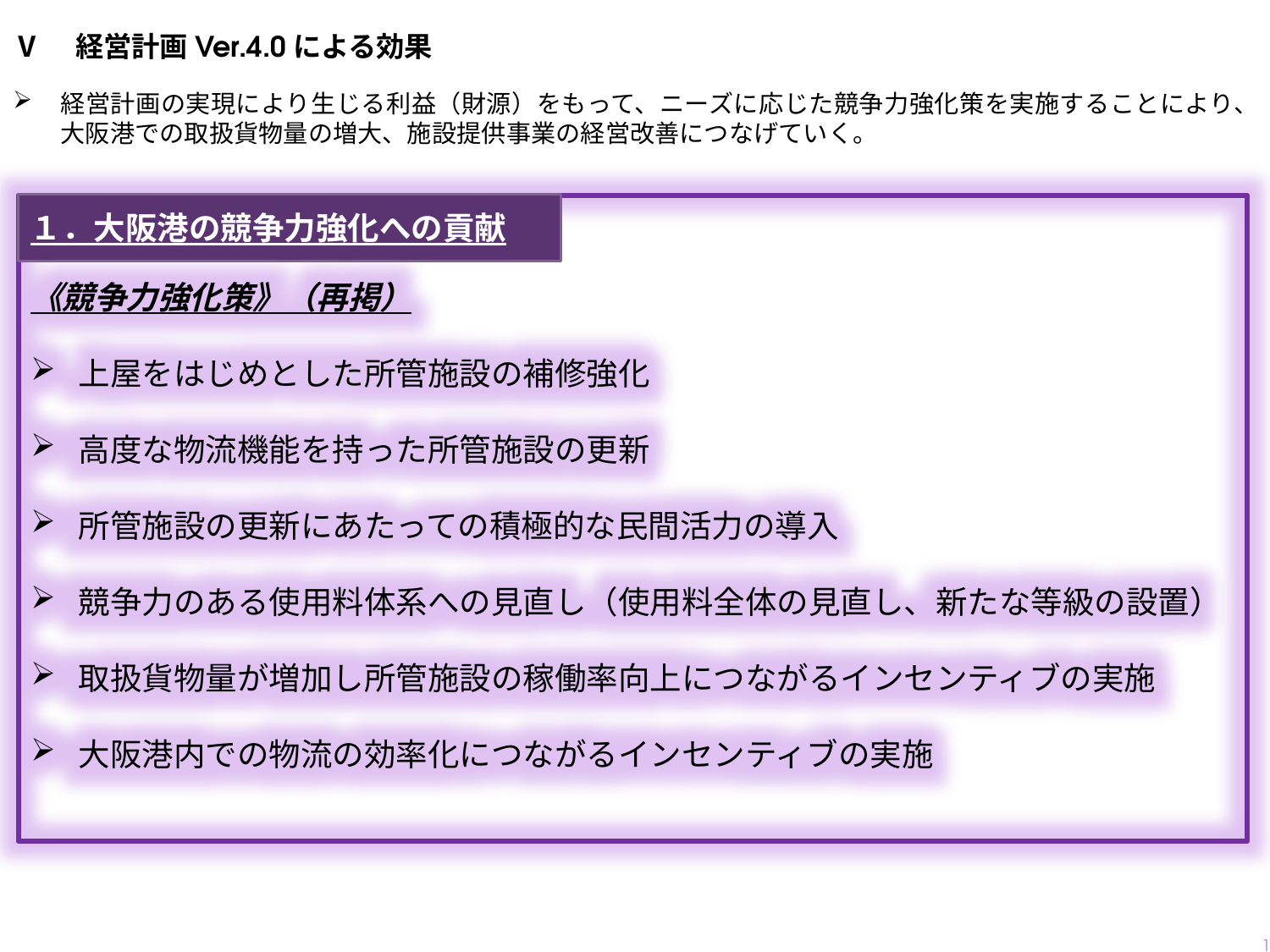

# Ⅴ　経営計画Ver.4.0による効果
経営計画の実現により生じる利益（財源）をもって、ニーズに応じた競争力強化策を実施することにより、大阪港での取扱貨物量の増大、施設提供事業の経営改善につなげていく。
１．大阪港の競争力強化への貢献

《競争力強化策》（再掲）
上屋をはじめとした所管施設の補修強化
高度な物流機能を持った所管施設の更新
所管施設の更新にあたっての積極的な民間活力の導入
競争力のある使用料体系への見直し（使用料全体の見直し、新たな等級の設置）
取扱貨物量が増加し所管施設の稼働率向上につながるインセンティブの実施
大阪港内での物流の効率化につながるインセンティブの実施
1